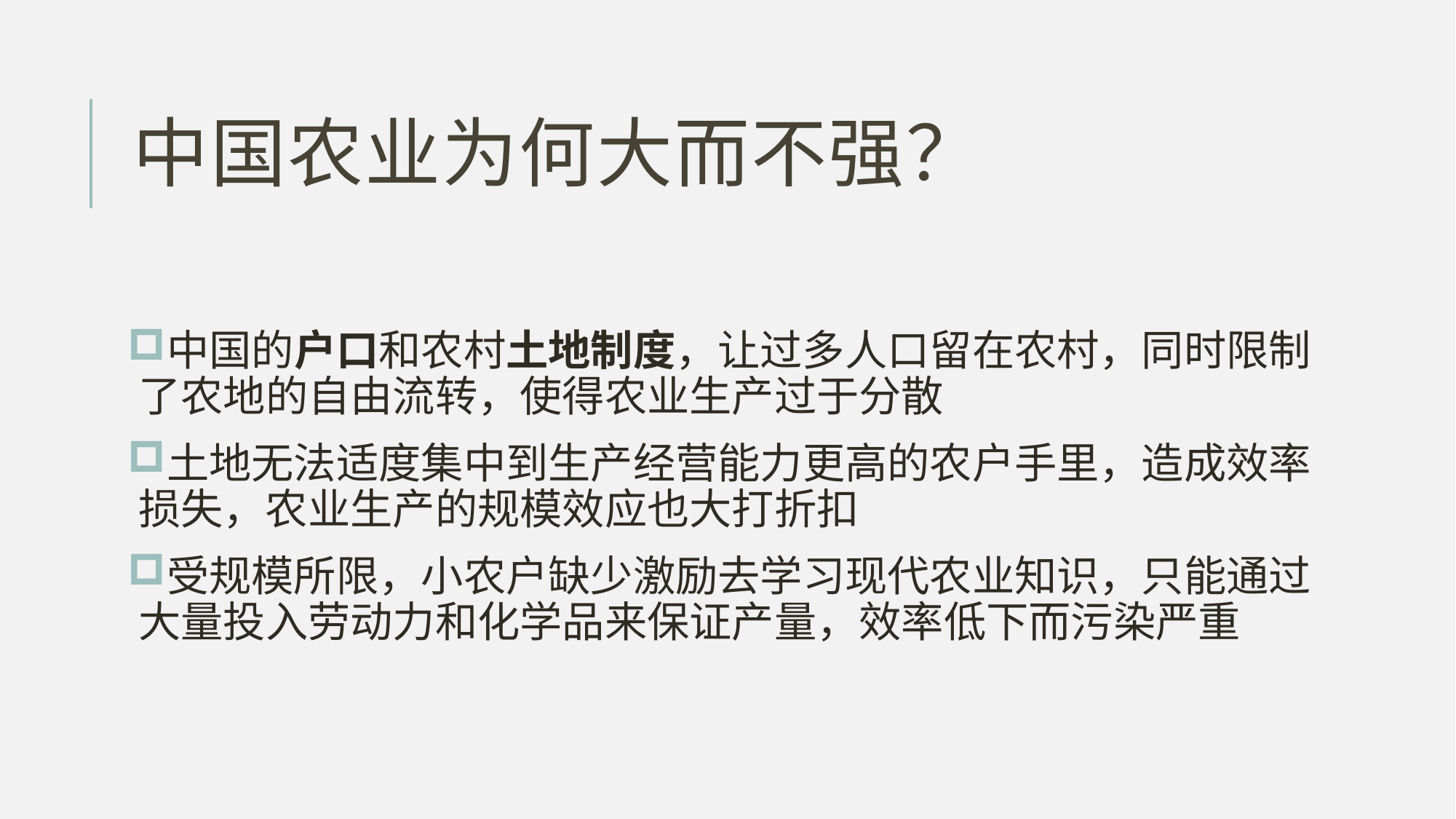

# 中国农业为何大而不强？
中国的户口和农村土地制度，让过多人口留在农村，同时限制了农地的自由流转，使得农业生产过于分散
土地无法适度集中到生产经营能力更高的农户手里，造成效率损失，农业生产的规模效应也大打折扣
受规模所限，小农户缺少激励去学习现代农业知识，只能通过大量投入劳动力和化学品来保证产量，效率低下而污染严重